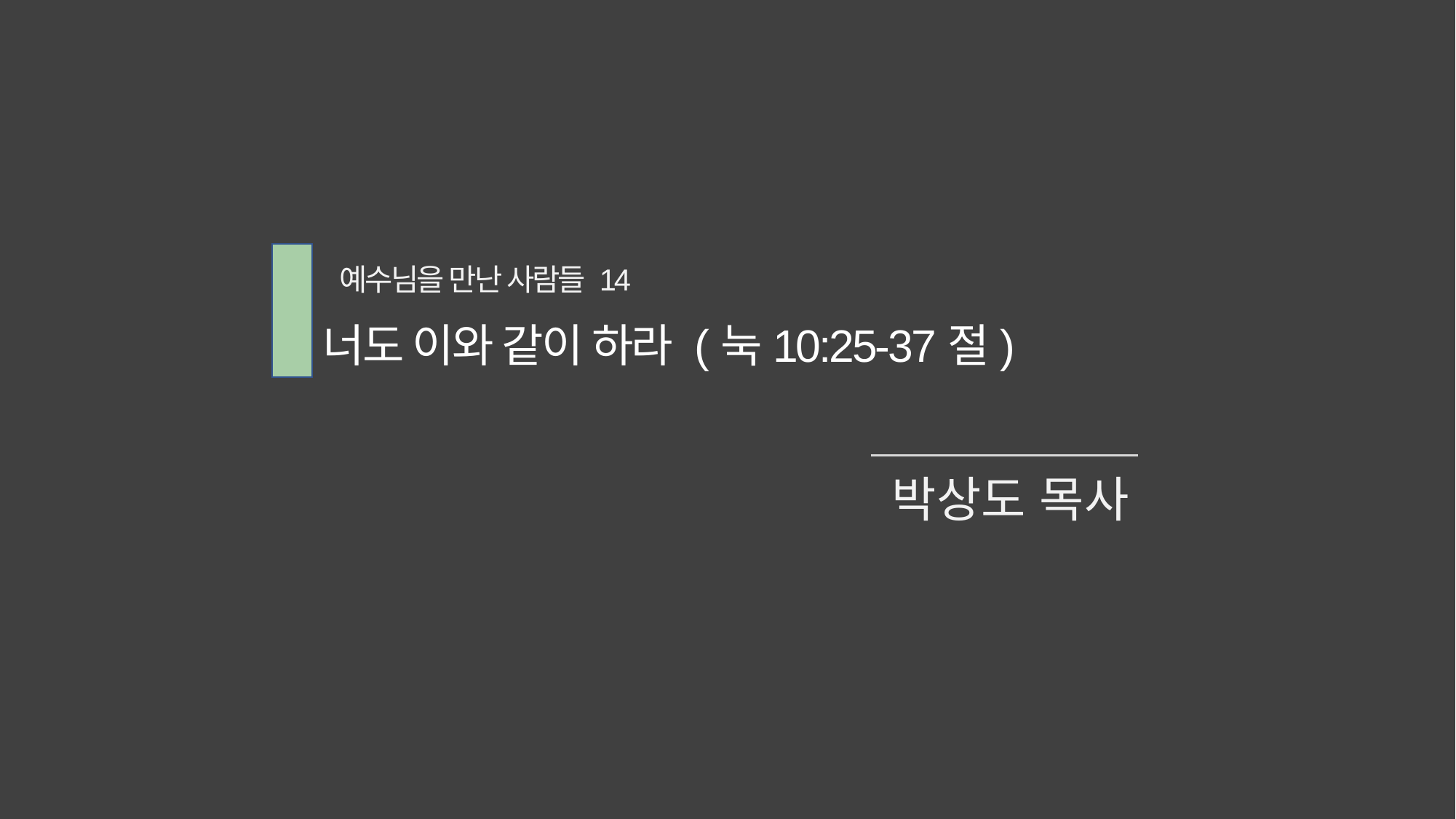

예수님을 만난 사람들 14
너도 이와 같이 하라 (눅10:25-37절)
박상도 목사